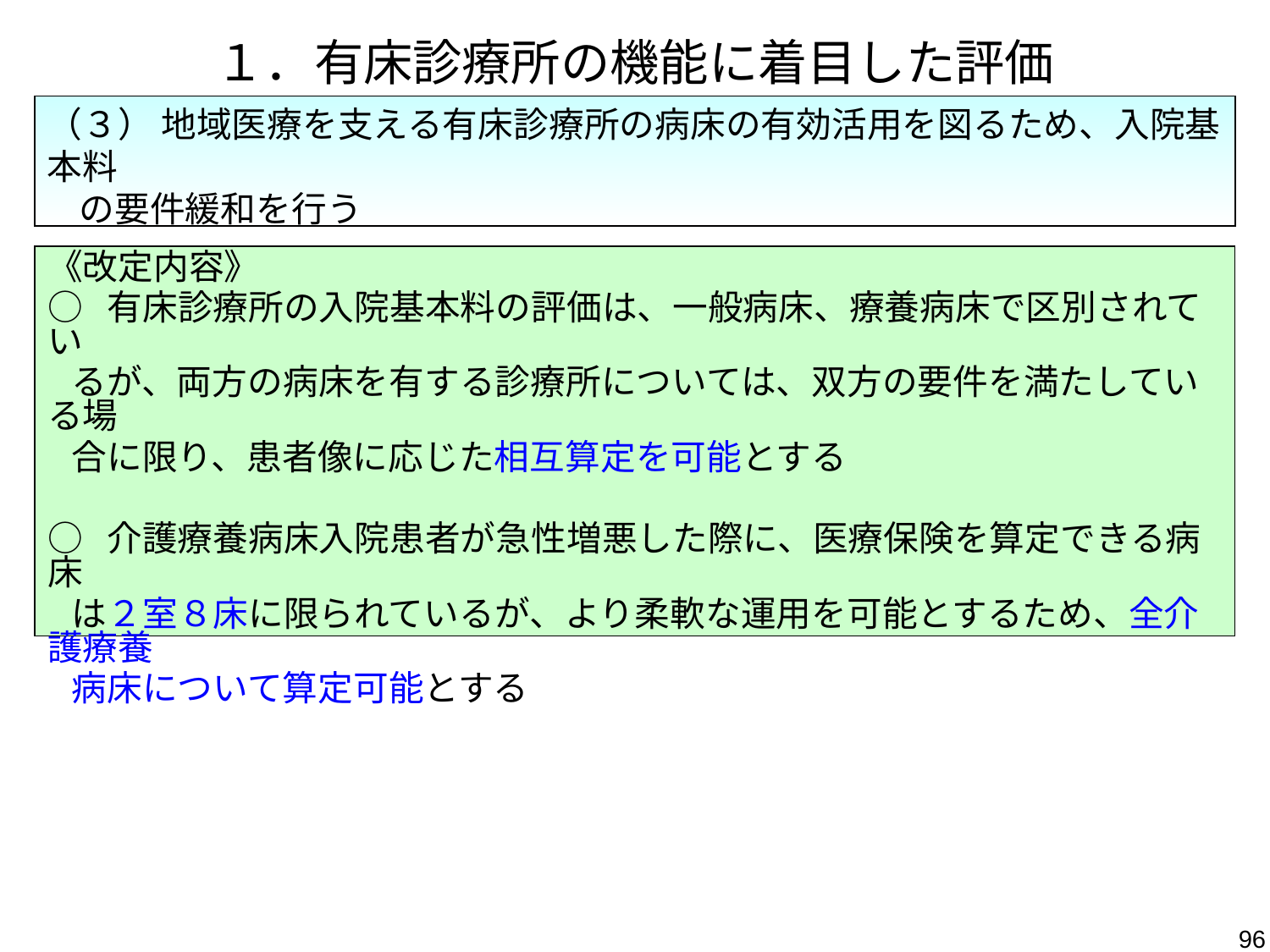

１．有床診療所の機能に着目した評価
（３） 地域医療を支える有床診療所の病床の有効活用を図るため、入院基本料
   の要件緩和を行う

《改定内容》
○  有床診療所の入院基本料の評価は、一般病床、療養病床で区別されてい
  るが、両方の病床を有する診療所については、双方の要件を満たしている場
  合に限り、患者像に応じた相互算定を可能とする

○  介護療養病床入院患者が急性増悪した際に、医療保険を算定できる病床
  は２室８床に限られているが、より柔軟な運用を可能とするため、全介護療養
  病床について算定可能とする

96